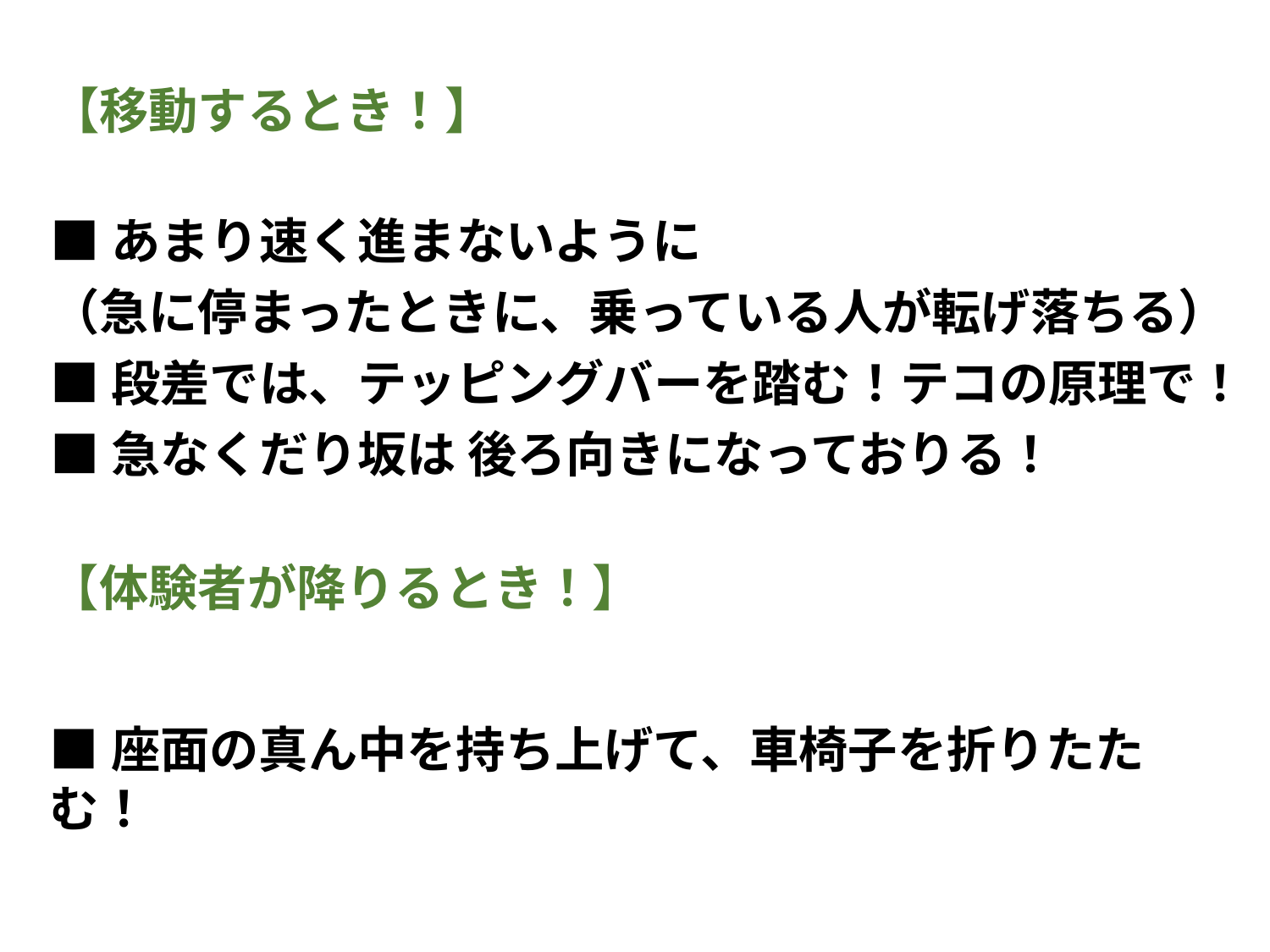

【移動するとき！】

■サポート側は必ず声かけをしてから移動！
■あまり速く進まないように
（急に停まったときに、乗っている人が転げ落ちる）
■段差では、テッピングバーを踏む！テコの原理で！
■急なくだり坂は 後ろ向きになっておりる！
【体験者が降りるとき！】

■ブレーキを確認！フットレストを上げる！

■座面の真ん中を持ち上げて、車椅子を折りたたむ！